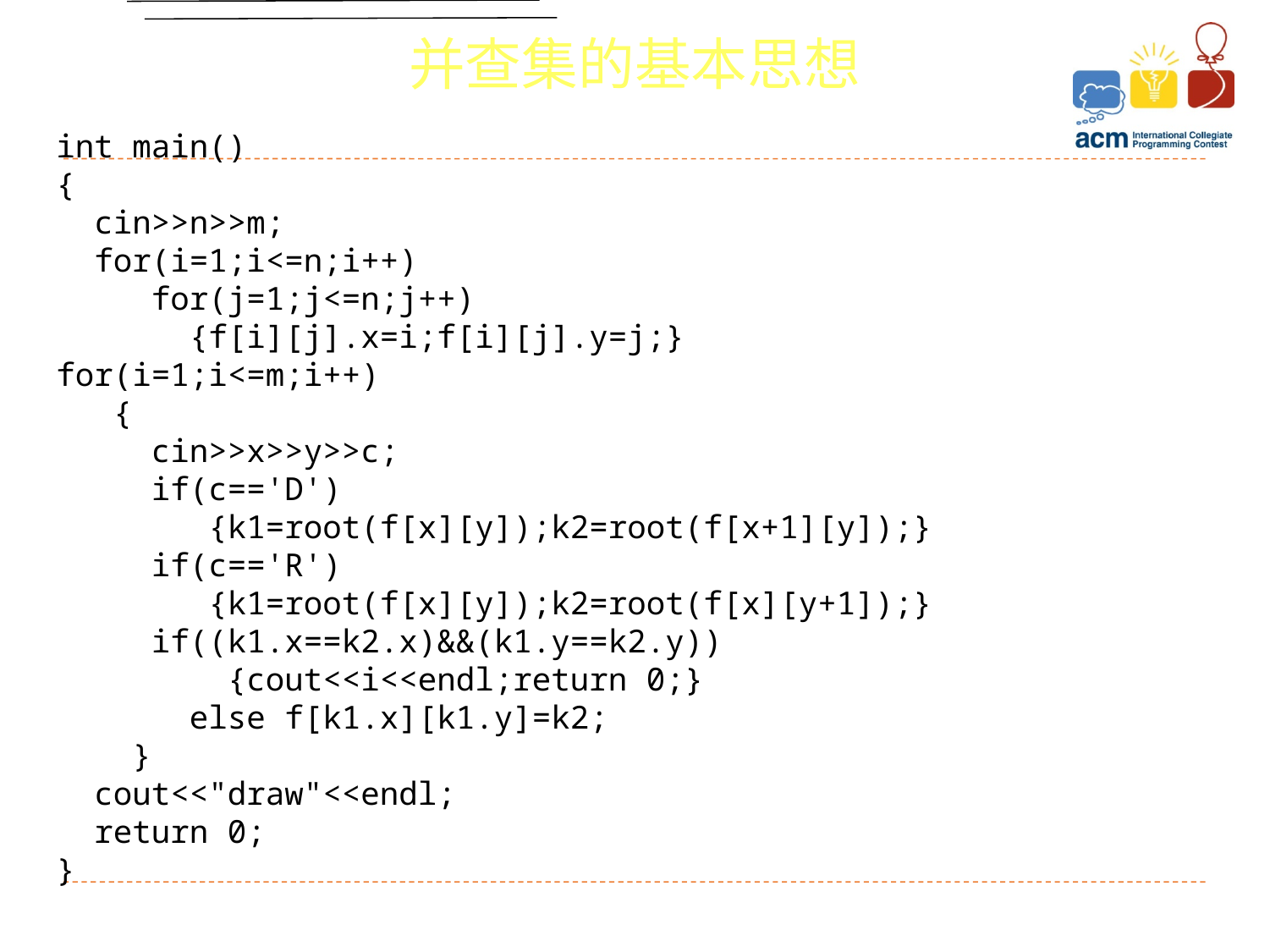

# 并查集的基本思想
int main()
{
  cin>>n>>m;
  for(i=1;i<=n;i++)
     for(j=1;j<=n;j++)
       {f[i][j].x=i;f[i][j].y=j;}
for(i=1;i<=m;i++)
   {
     cin>>x>>y>>c;
     if(c=='D')
        {k1=root(f[x][y]);k2=root(f[x+1][y]);}
     if(c=='R')
        {k1=root(f[x][y]);k2=root(f[x][y+1]);}
     if((k1.x==k2.x)&&(k1.y==k2.y))
         {cout<<i<<endl;return 0;}
       else f[k1.x][k1.y]=k2;
    }
  cout<<"draw"<<endl;
  return 0;
}

21